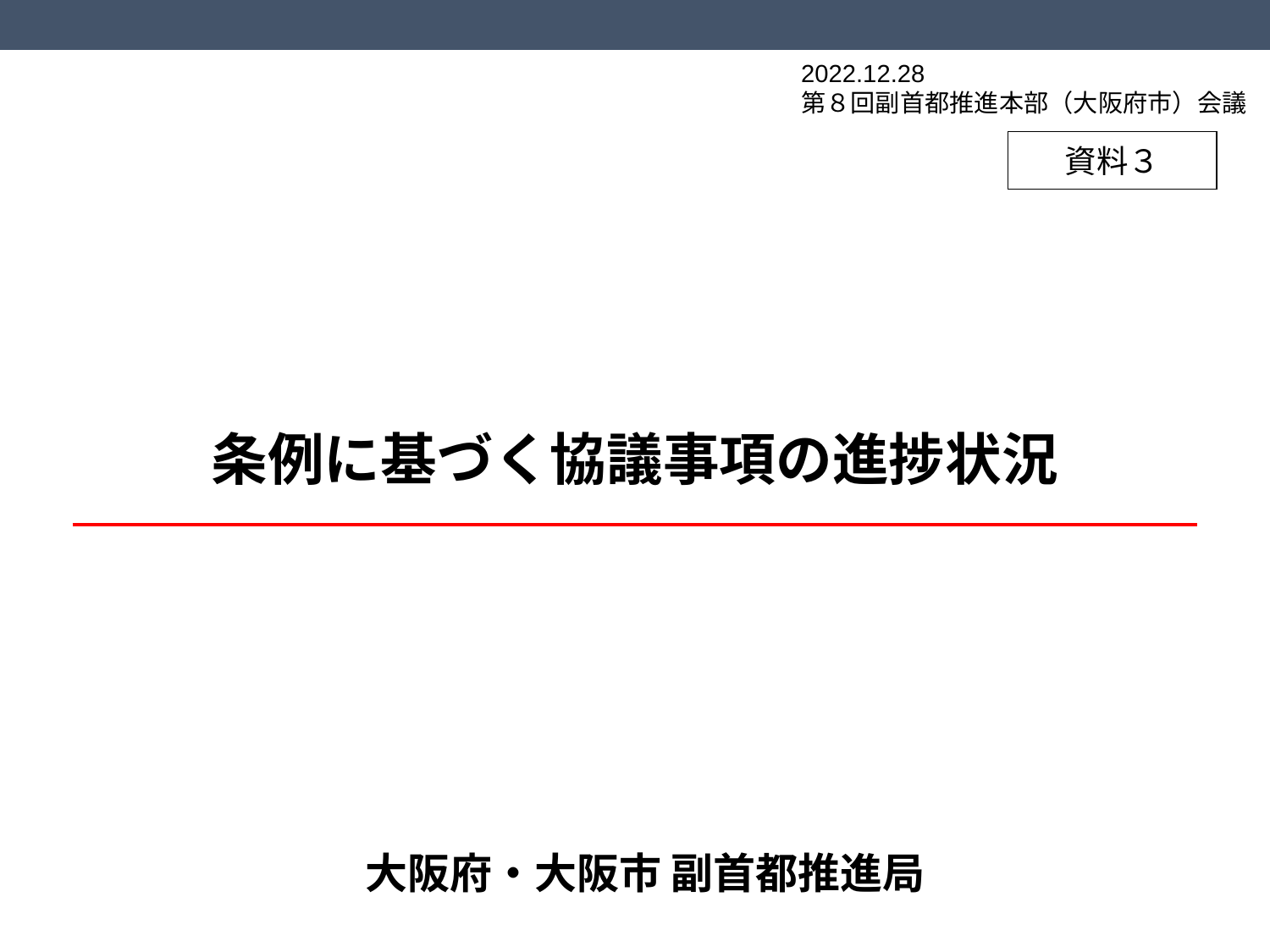

2022.12.28
第８回副首都推進本部（大阪府市）会議
資料３
条例に基づく協議事項の進捗状況
大阪府・大阪市 副首都推進局